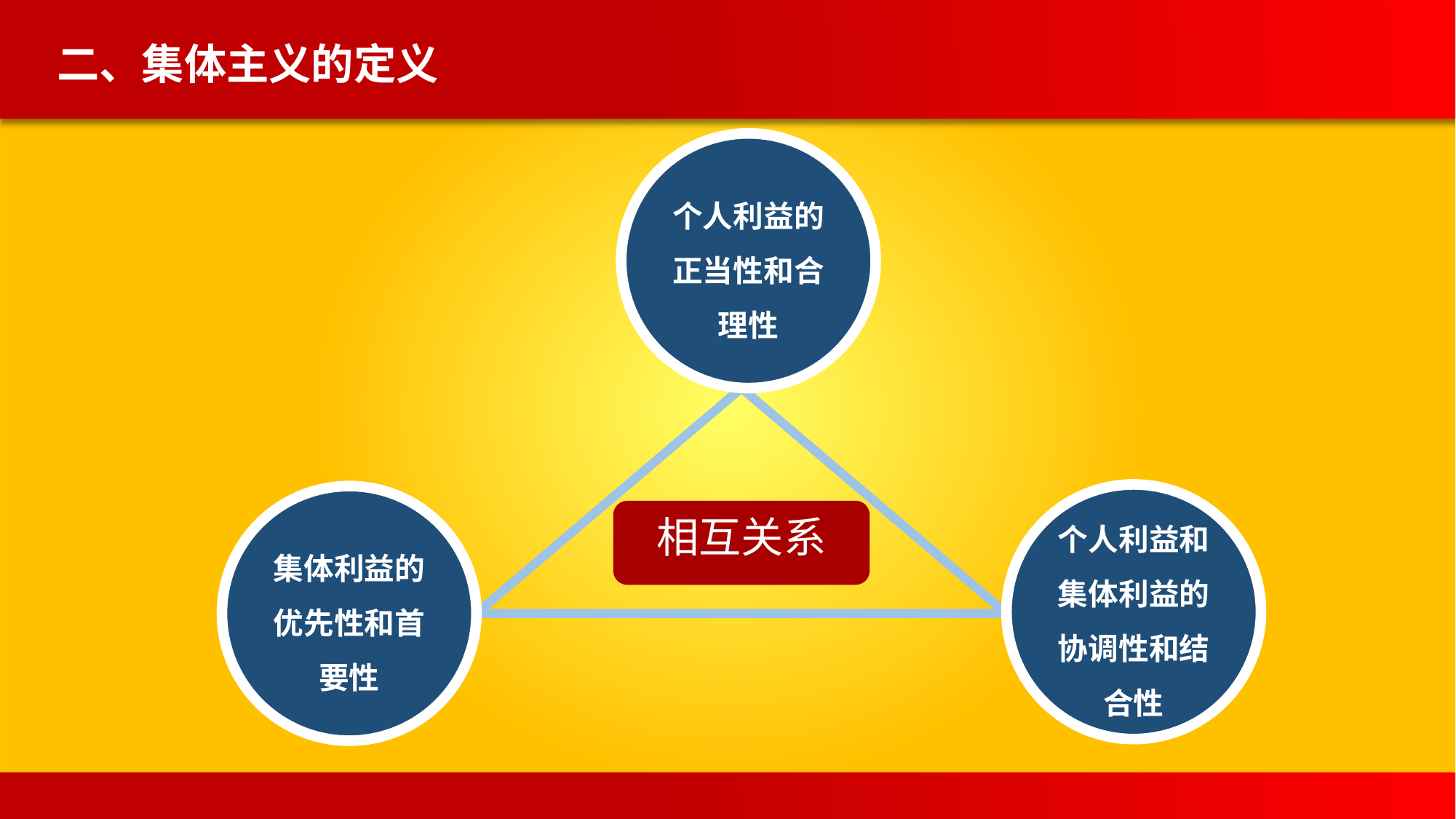

二、集体主义的定义
个人利益的正当性和合理性

个人利益和集体利益的协调性和结合性
集体利益的优先性和首要性
相互关系